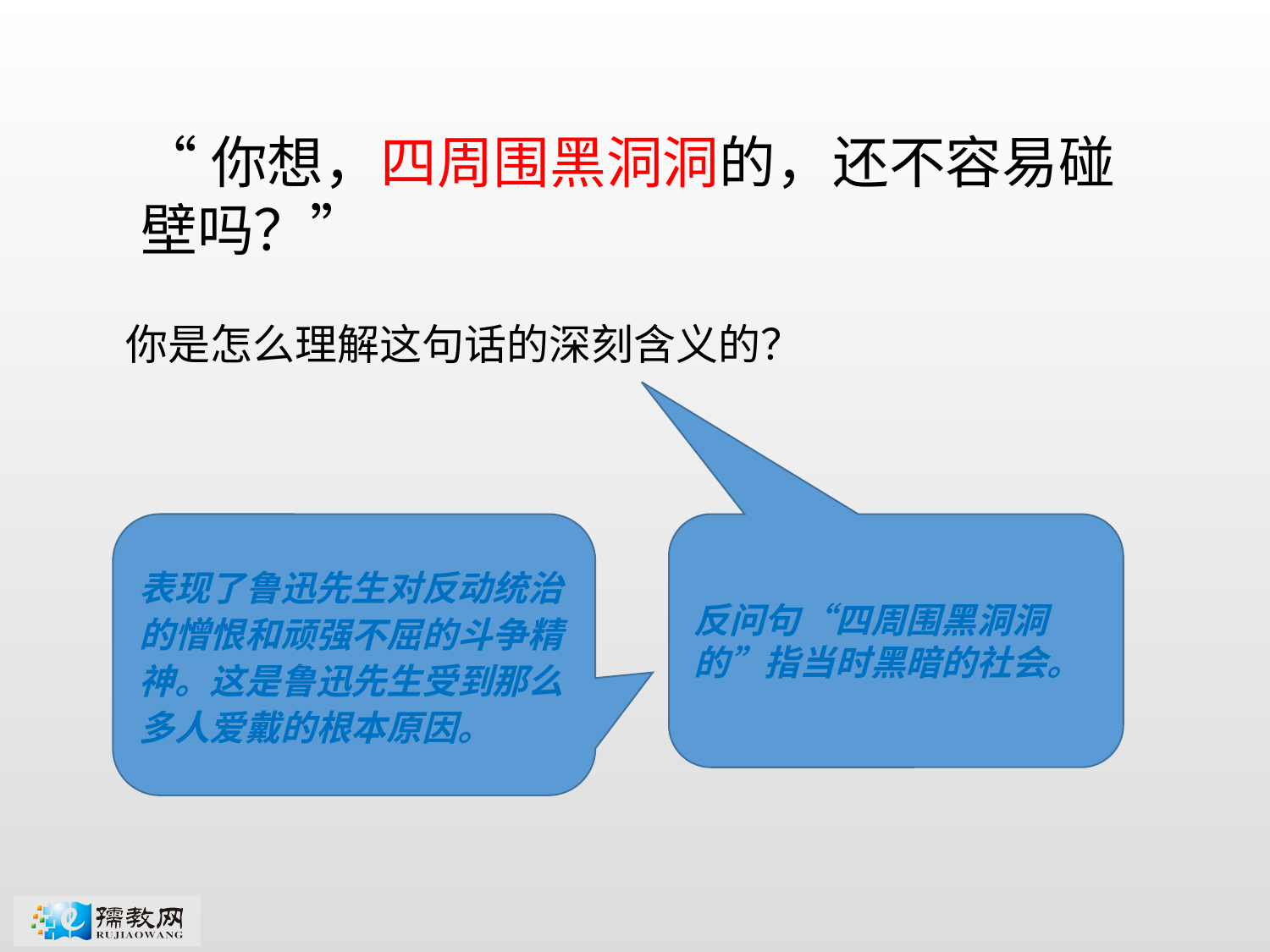

“你想，四周围黑洞洞的，还不容易碰壁吗？”
你是怎么理解这句话的深刻含义的？

反问句“四周围黑洞洞的”指当时黑暗的社会。

表现了鲁迅先生对反动统治的憎恨和顽强不屈的斗争精神。这是鲁迅先生受到那么多人爱戴的根本原因。